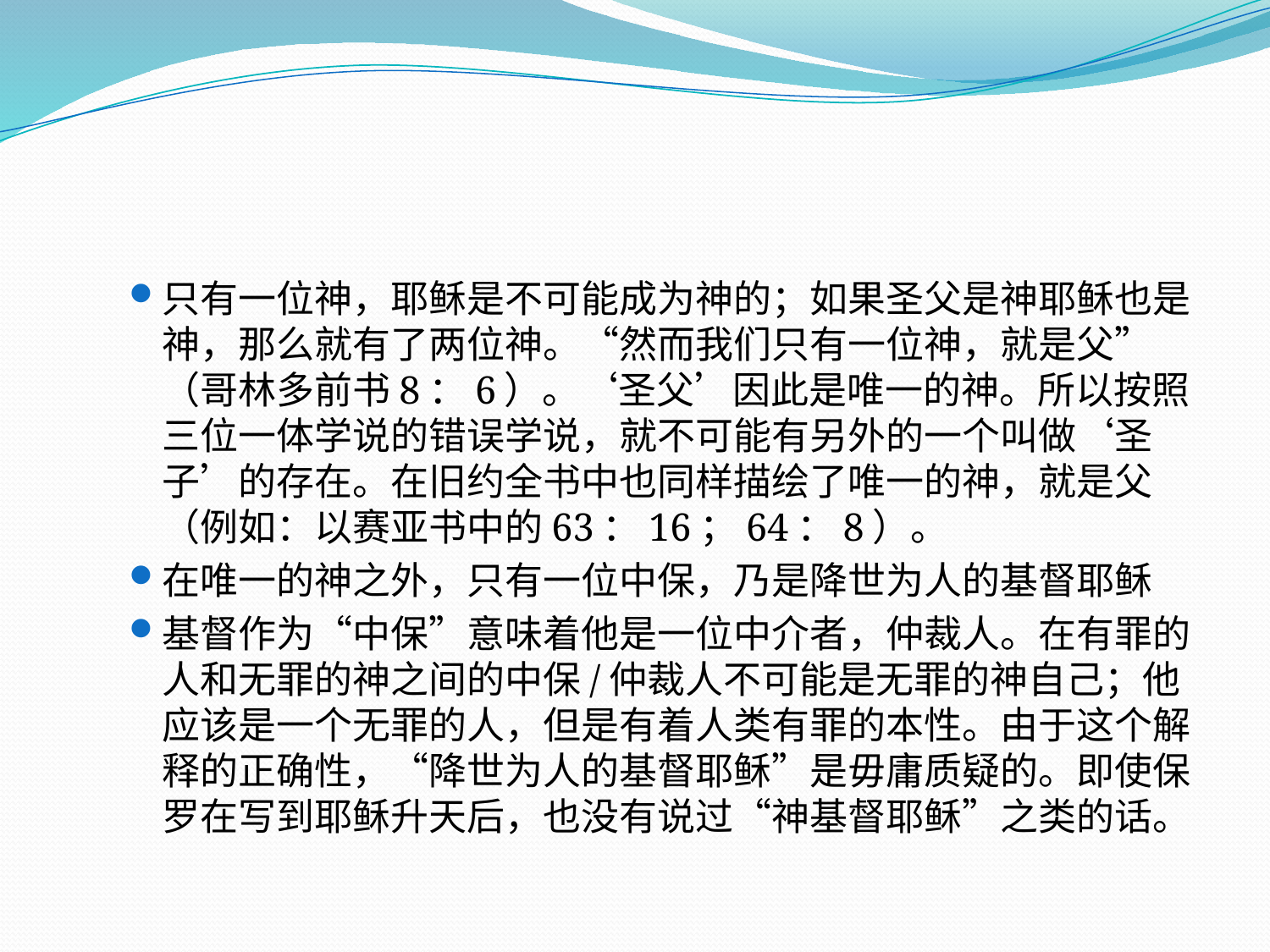

#
只有一位神，耶稣是不可能成为神的；如果圣父是神耶稣也是神，那么就有了两位神。“然而我们只有一位神，就是父”（哥林多前书8：6）。‘圣父’因此是唯一的神。所以按照三位一体学说的错误学说，就不可能有另外的一个叫做‘圣子’的存在。在旧约全书中也同样描绘了唯一的神，就是父（例如：以赛亚书中的63：16；64：8）。
在唯一的神之外，只有一位中保，乃是降世为人的基督耶稣
基督作为“中保”意味着他是一位中介者，仲裁人。在有罪的人和无罪的神之间的中保/仲裁人不可能是无罪的神自己；他应该是一个无罪的人，但是有着人类有罪的本性。由于这个解释的正确性，“降世为人的基督耶稣”是毋庸质疑的。即使保罗在写到耶稣升天后，也没有说过“神基督耶稣”之类的话。